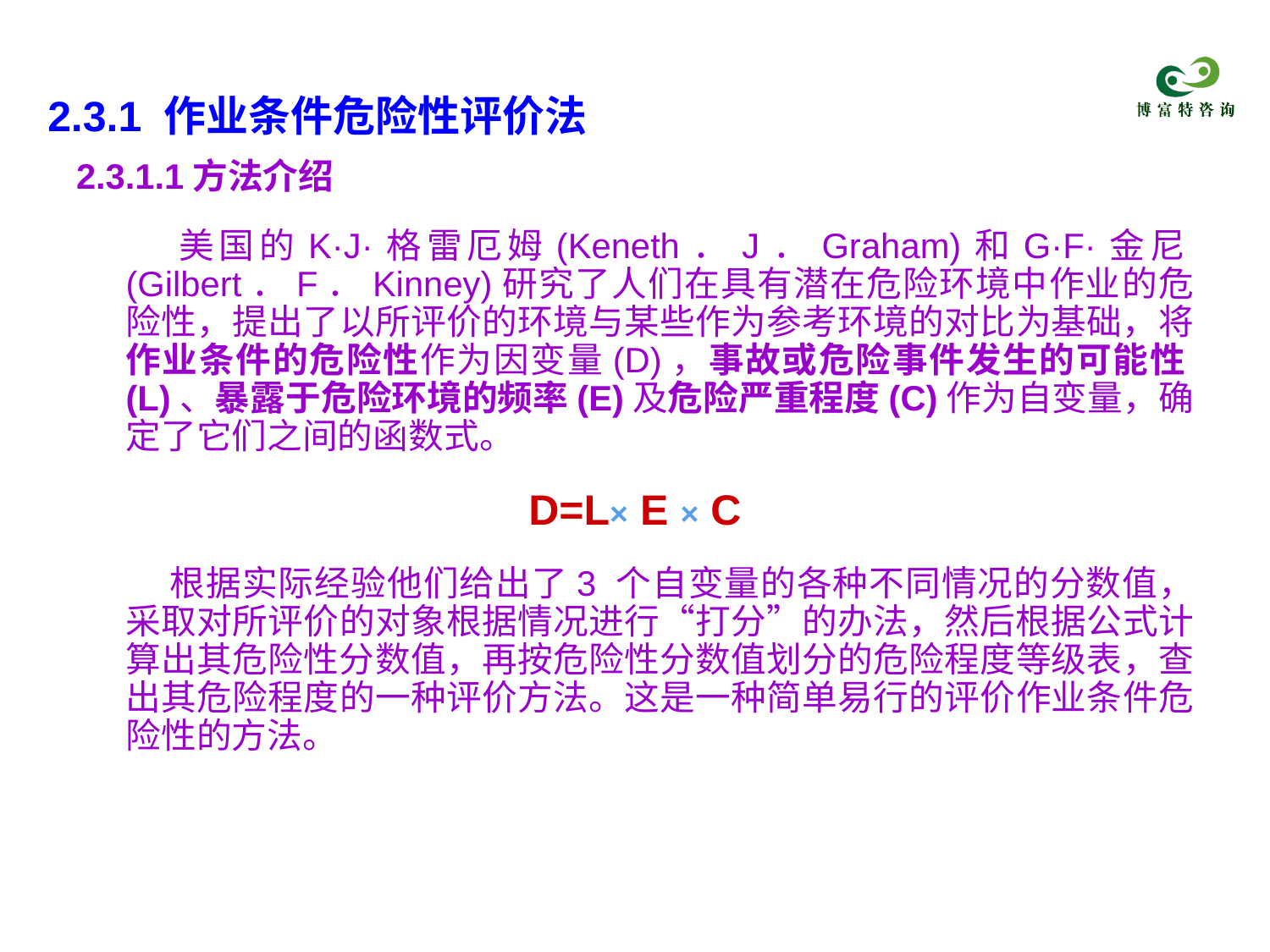

2.3.1 作业条件危险性评价法
2.3.1.1方法介绍
       美国的K·J·格雷厄姆(Keneth．J．Graham)和G·F·金尼(Gilbert．F．Kinney)研究了人们在具有潜在危险环境中作业的危险性，提出了以所评价的环境与某些作为参考环境的对比为基础，将作业条件的危险性作为因变量(D)，事故或危险事件发生的可能性(L)、暴露于危险环境的频率(E)及危险严重程度(C)作为自变量，确定了它们之间的函数式。
D=L× E × C
	    根据实际经验他们给出了3 个自变量的各种不同情况的分数值，采取对所评价的对象根据情况进行“打分”的办法，然后根据公式计算出其危险性分数值，再按危险性分数值划分的危险程度等级表，查出其危险程度的一种评价方法。这是一种简单易行的评价作业条件危险性的方法。